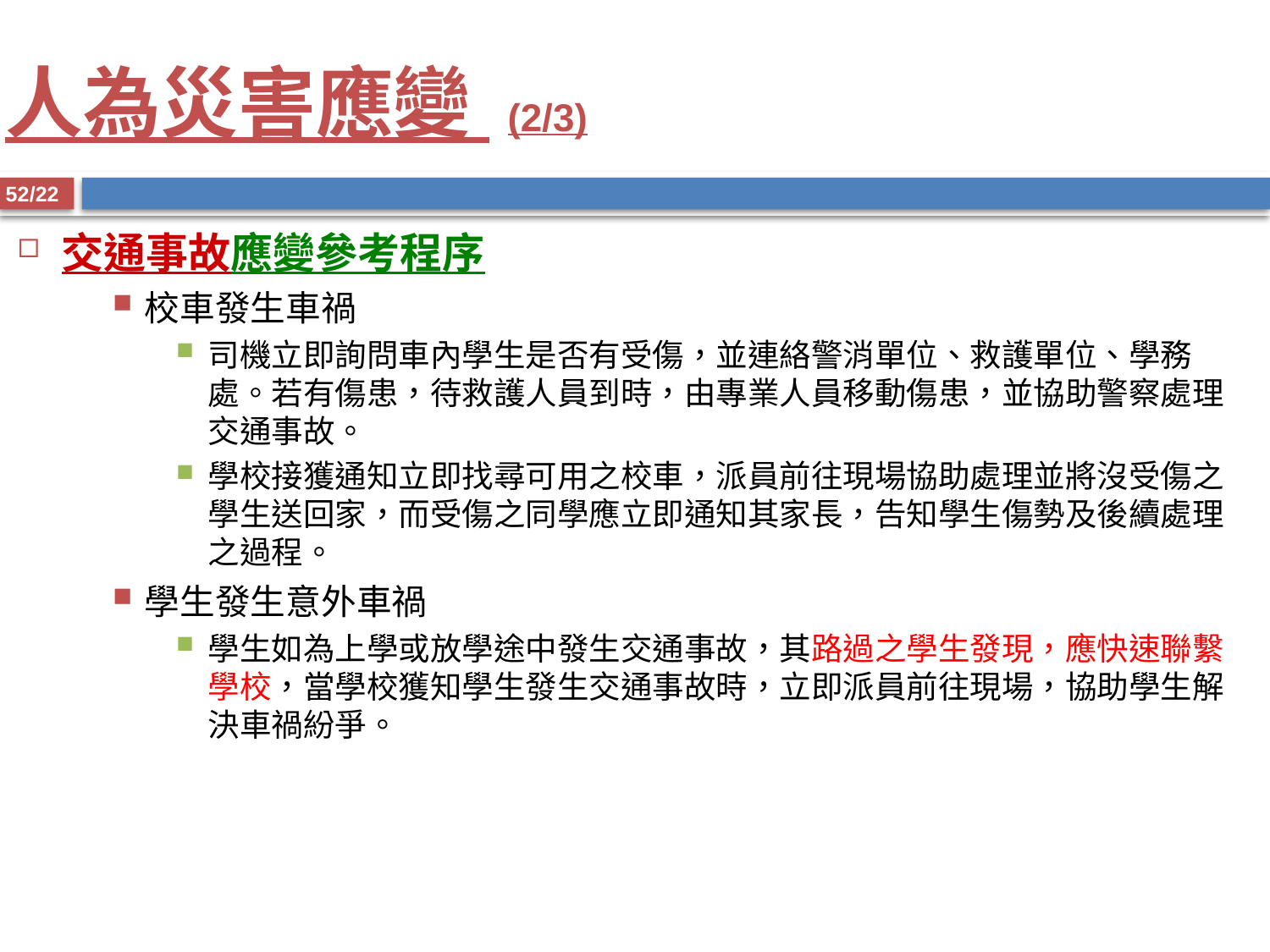

# 人為災害應變 (2/3)
52/22
交通事故應變參考程序
校車發生車禍
司機立即詢問車內學生是否有受傷，並連絡警消單位、救護單位、學務處。若有傷患，待救護人員到時，由專業人員移動傷患，並協助警察處理交通事故。
學校接獲通知立即找尋可用之校車，派員前往現場協助處理並將沒受傷之學生送回家，而受傷之同學應立即通知其家長，告知學生傷勢及後續處理之過程。
學生發生意外車禍
學生如為上學或放學途中發生交通事故，其路過之學生發現，應快速聯繫學校，當學校獲知學生發生交通事故時，立即派員前往現場，協助學生解決車禍紛爭。